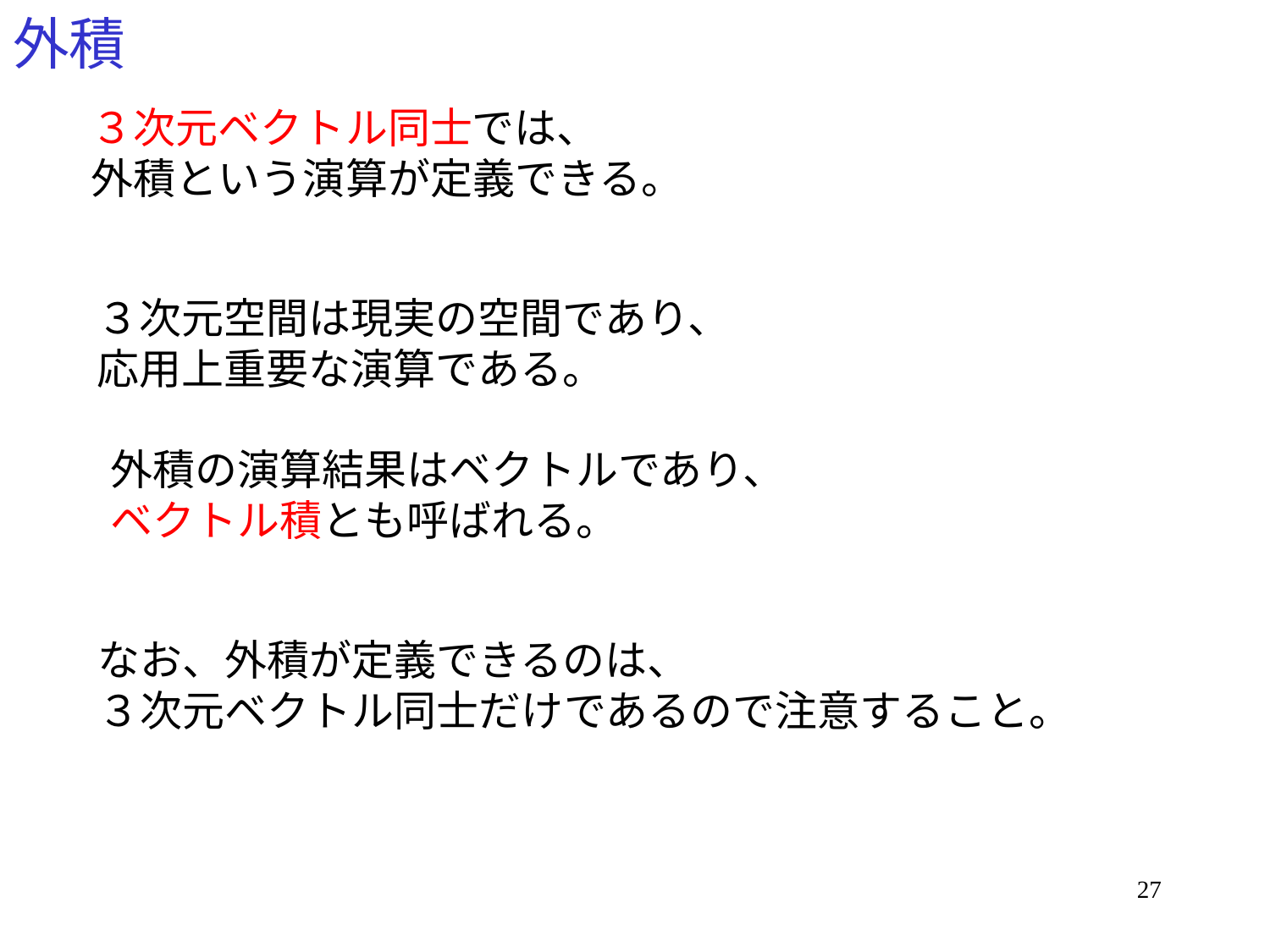

# 外積
３次元ベクトル同士では、
外積という演算が定義できる。
３次元空間は現実の空間であり、
応用上重要な演算である。
外積の演算結果はベクトルであり、
ベクトル積とも呼ばれる。
なお、外積が定義できるのは、
３次元ベクトル同士だけであるので注意すること。
27